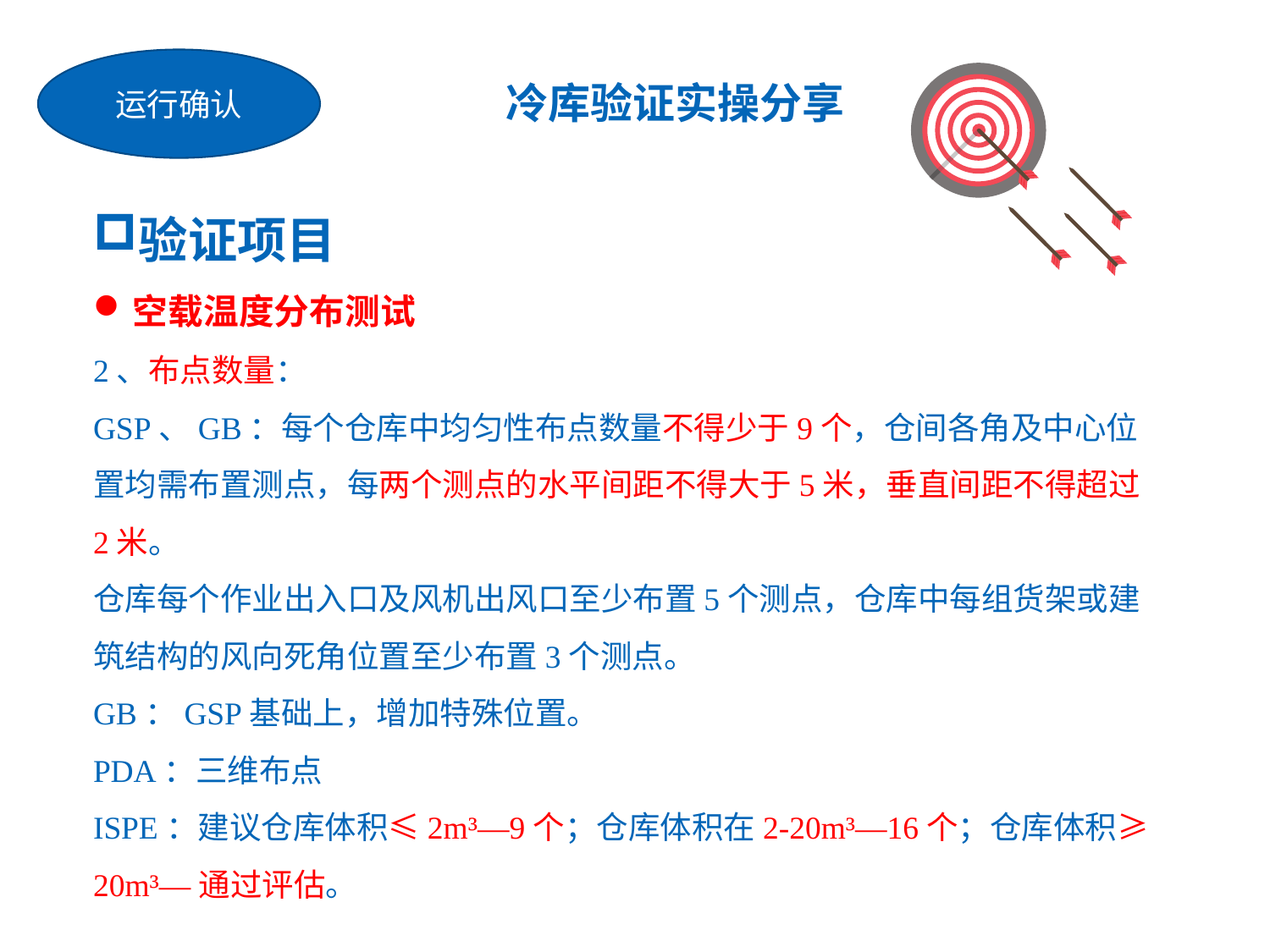

运行确认

冷库验证实操分享

验证项目
空载温度分布测试
2、布点数量：
GSP、GB：每个仓库中均匀性布点数量不得少于9个，仓间各角及中心位置均需布置测点，每两个测点的水平间距不得大于5米，垂直间距不得超过2米。
仓库每个作业出入口及风机出风口至少布置5个测点，仓库中每组货架或建筑结构的风向死角位置至少布置3个测点。
GB：GSP基础上，增加特殊位置。
PDA：三维布点
ISPE：建议仓库体积≤2m³—9个；仓库体积在2-20m³—16个；仓库体积≥20m³—通过评估。